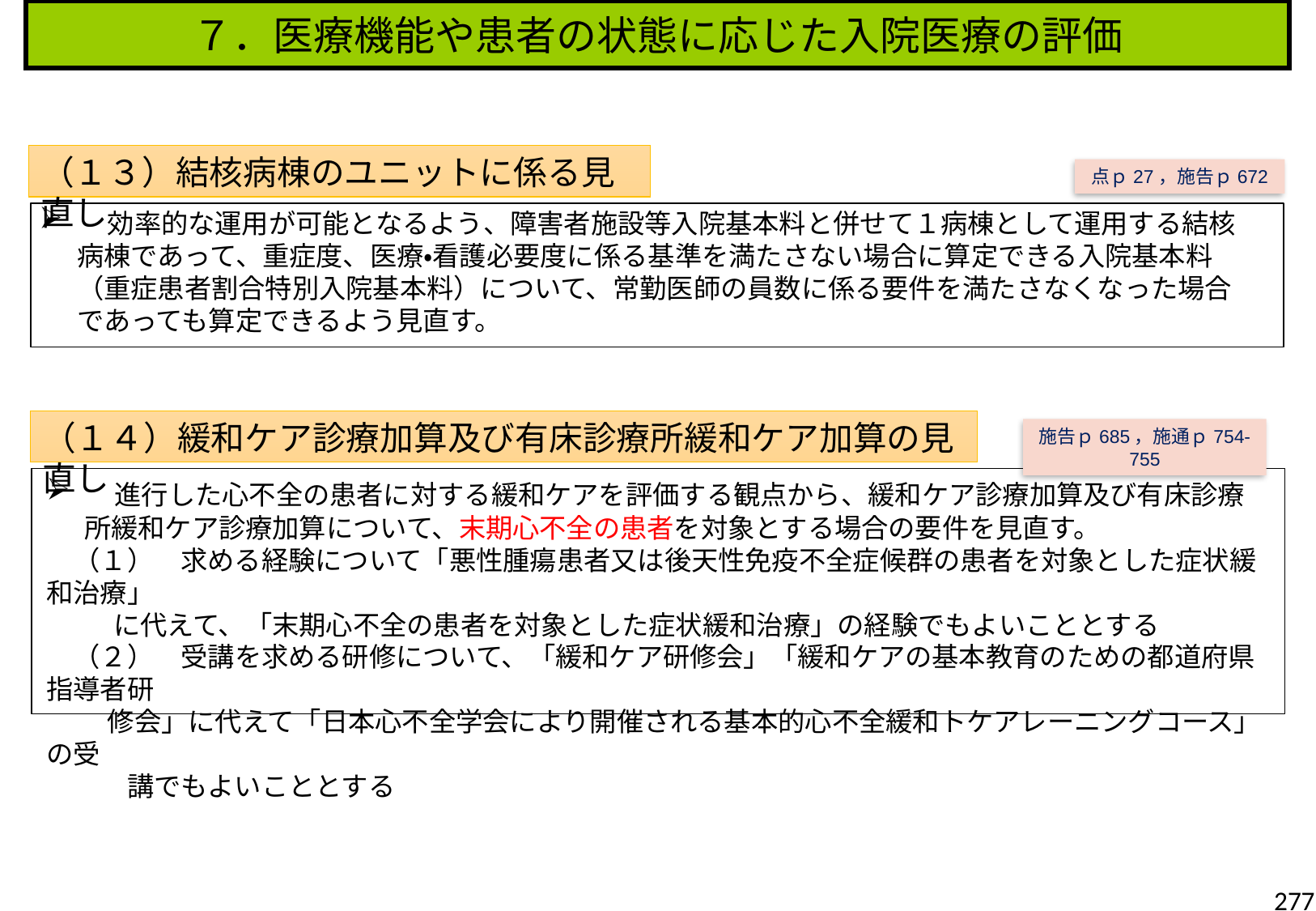

７．医療機能や患者の状態に応じた入院医療の評価
（１３）結核病棟のユニットに係る見直し
点ｐ27，施告ｐ672
　効率的な運用が可能となるよう、障害者施設等入院基本料と併せて１病棟として運用する結核病棟であって、重症度、医療・看護必要度に係る基準を満たさない場合に算定できる入院基本料（重症患者割合特別入院基本料）について、常勤医師の員数に係る要件を満たさなくなった場合であっても算定できるよう見直す。

（１４）緩和ケア診療加算及び有床診療所緩和ケア加算の見直し
施告ｐ685，施通ｐ754-755

　進行した心不全の患者に対する緩和ケアを評価する観点から、緩和ケア診療加算及び有床診療所緩和ケア診療加算について、末期心不全の患者を対象とする場合の要件を見直す。
　（１）　求める経験について「悪性腫瘍患者又は後天性免疫不全症候群の患者を対象とした症状緩和治療」
          に代えて、「末期心不全の患者を対象とした症状緩和治療」の経験でもよいこととする
　（２）　受講を求める研修について、「緩和ケア研修会」「緩和ケアの基本教育のための都道府県指導者研
         修会」に代えて「日本心不全学会により開催される基本的心不全緩和トケアレーニングコース」の受
　　　講でもよいこととする
277